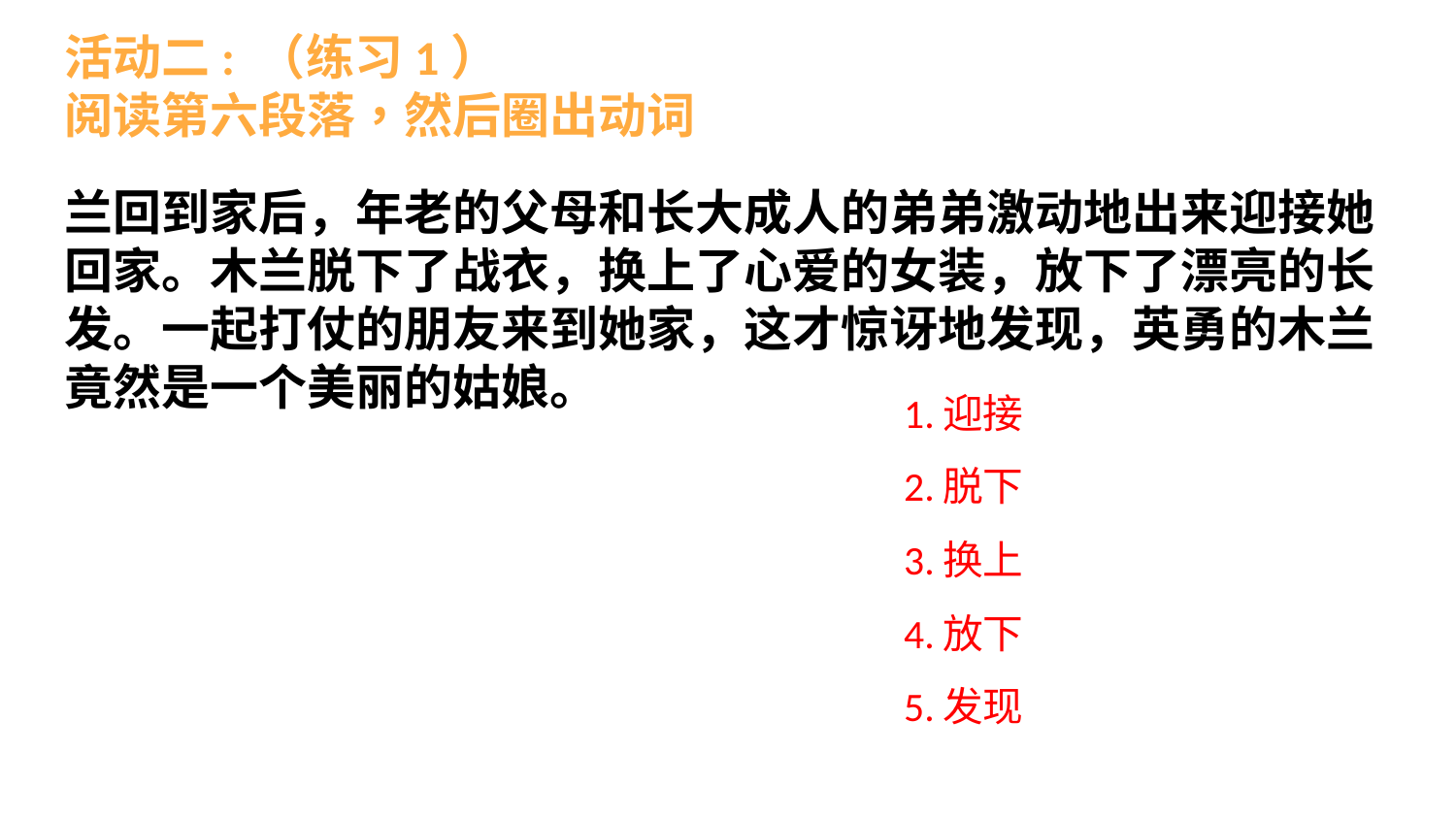

# 活动二: （练习1） 阅读第六段落，然后圈出动词
兰回到家后，年老的父母和长大成人的弟弟激动地出来迎接她回家。木兰脱下了战衣，换上了心爱的女装，放下了漂亮的长发。一起打仗的朋友来到她家，这才惊讶地发现，英勇的木兰竟然是一个美丽的姑娘。
| 1.迎接 |
| --- |
| 2.脱下 |
| 3.换上 |
| 4.放下 |
| 5.发现 |